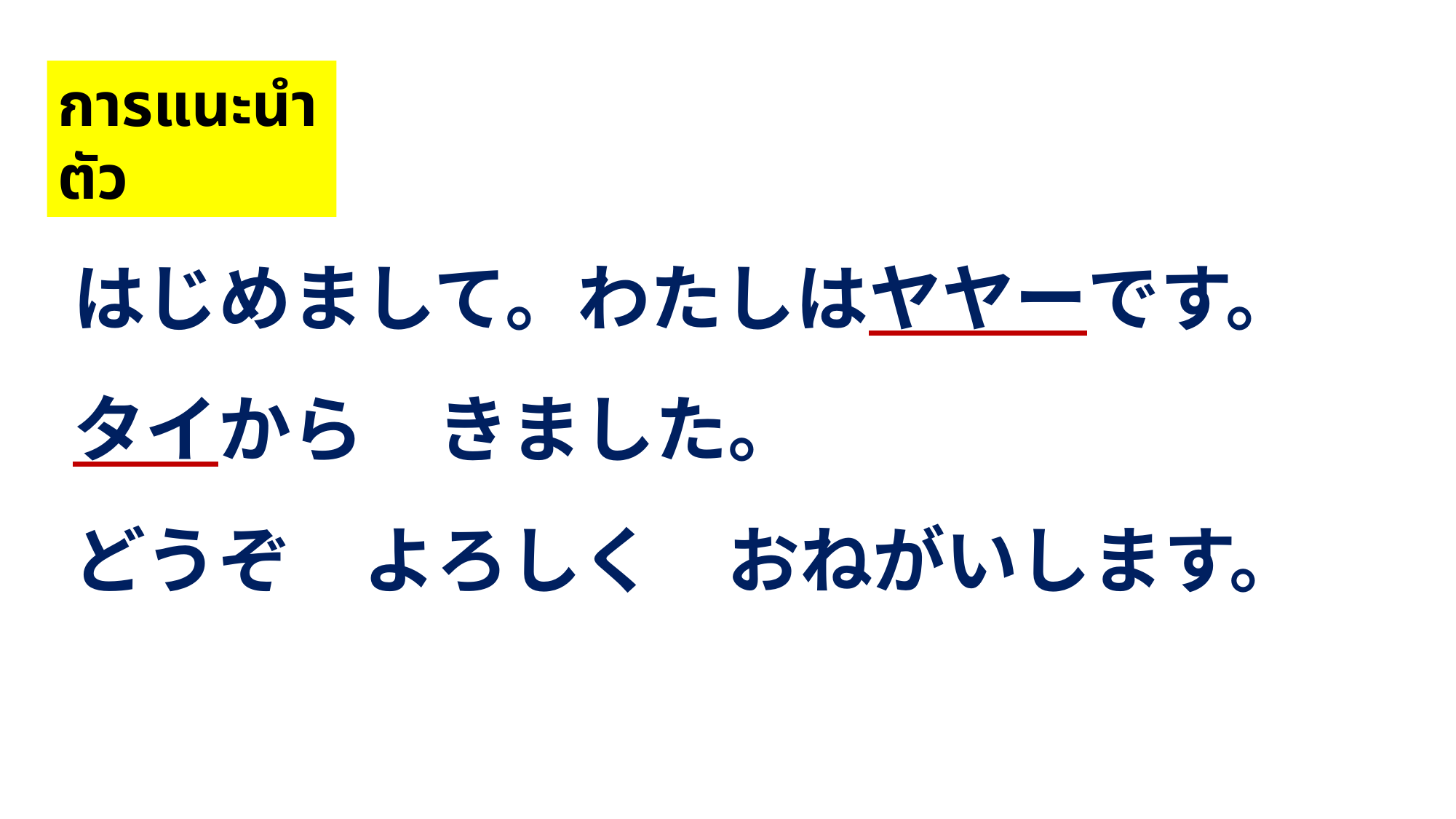

การแนะนำตัว
はじめまして。わたしはヤヤーです。
タイから　きました。
どうぞ　よろしく　おねがいします。